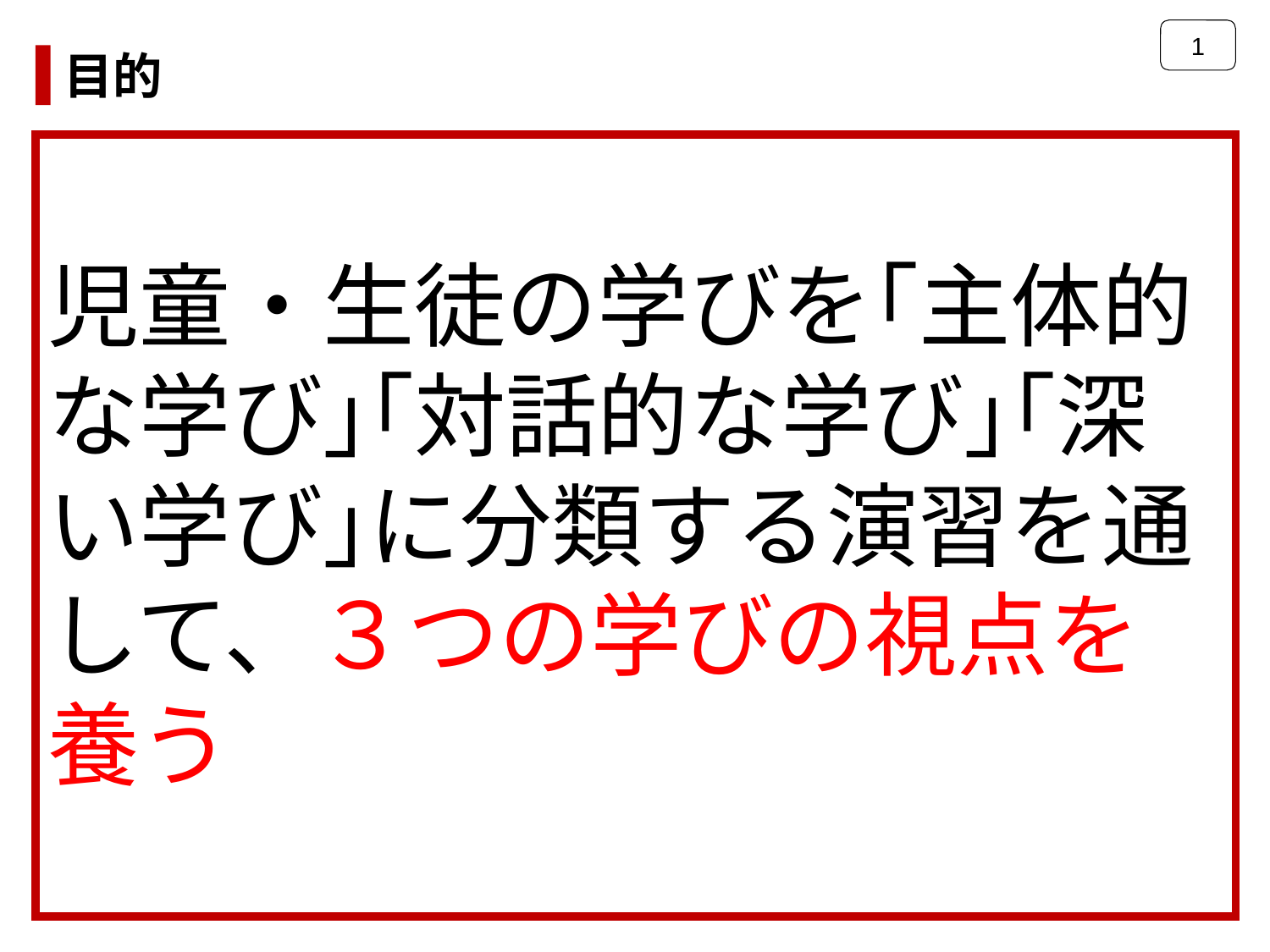

1
目的

児童・生徒の学びを｢主体的な学び｣｢対話的な学び｣｢深い学び｣に分類する演習を通して、３つの学びの視点を養う